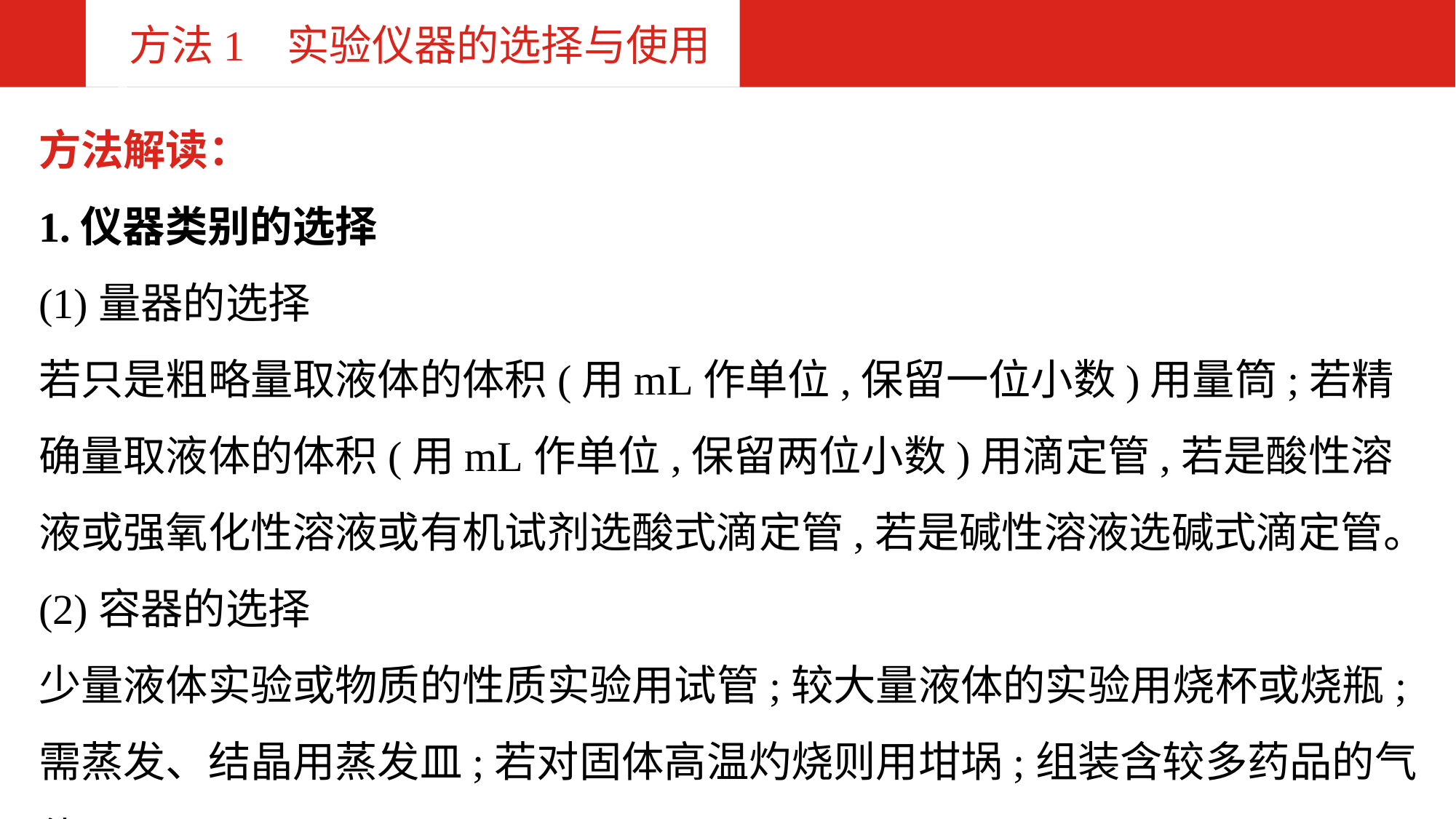

方法1   实验仪器的选择与使用

方法解读：
1.仪器类别的选择
(1)量器的选择
若只是粗略量取液体的体积(用mL作单位,保留一位小数)用量筒;若精确量取液体的体积(用mL作单位,保留两位小数)用滴定管,若是酸性溶液或强氧化性溶液或有机试剂选酸式滴定管,若是碱性溶液选碱式滴定管。
(2)容器的选择
少量液体实验或物质的性质实验用试管;较大量液体的实验用烧杯或烧瓶;需蒸发、结晶用蒸发皿;若对固体高温灼烧则用坩埚;组装含较多药品的气体